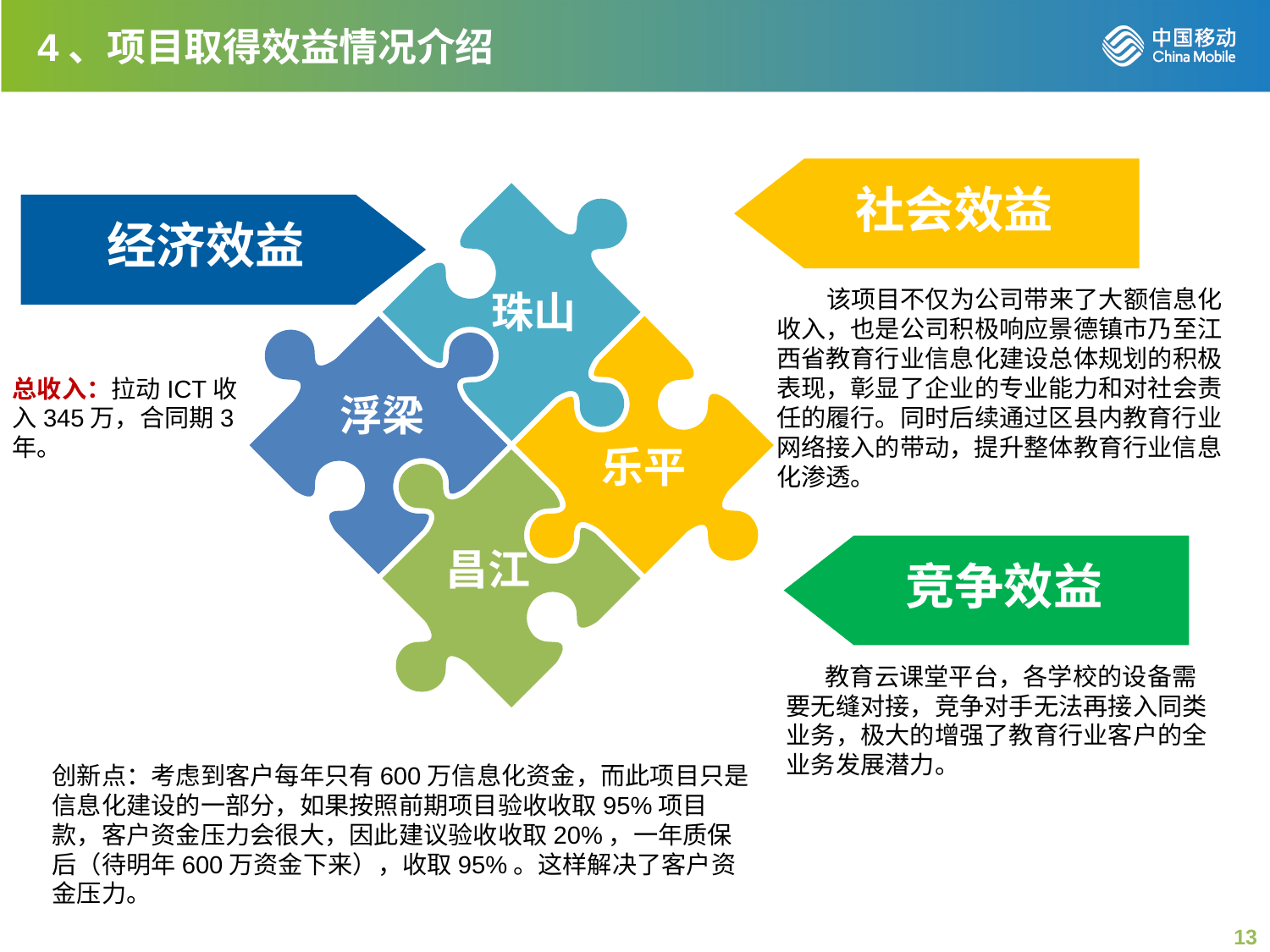

4、项目取得效益情况介绍
社会效益

经济效益
        该项目不仅为公司带来了大额信息化收入，也是公司积极响应景德镇市乃至江西省教育行业信息化建设总体规划的积极表现，彰显了企业的专业能力和对社会责任的履行。同时后续通过区县内教育行业网络接入的带动，提升整体教育行业信息化渗透。

珠山

总收入：拉动ICT收入345万，合同期3年。
浮梁
乐平

竞争效益
昌江
      教育云课堂平台，各学校的设备需要无缝对接，竞争对手无法再接入同类业务，极大的增强了教育行业客户的全业务发展潜力。
创新点：考虑到客户每年只有600万信息化资金，而此项目只是信息化建设的一部分，如果按照前期项目验收收取95%项目款，客户资金压力会很大，因此建议验收收取20%，一年质保后（待明年600万资金下来），收取95%。这样解决了客户资金压力。